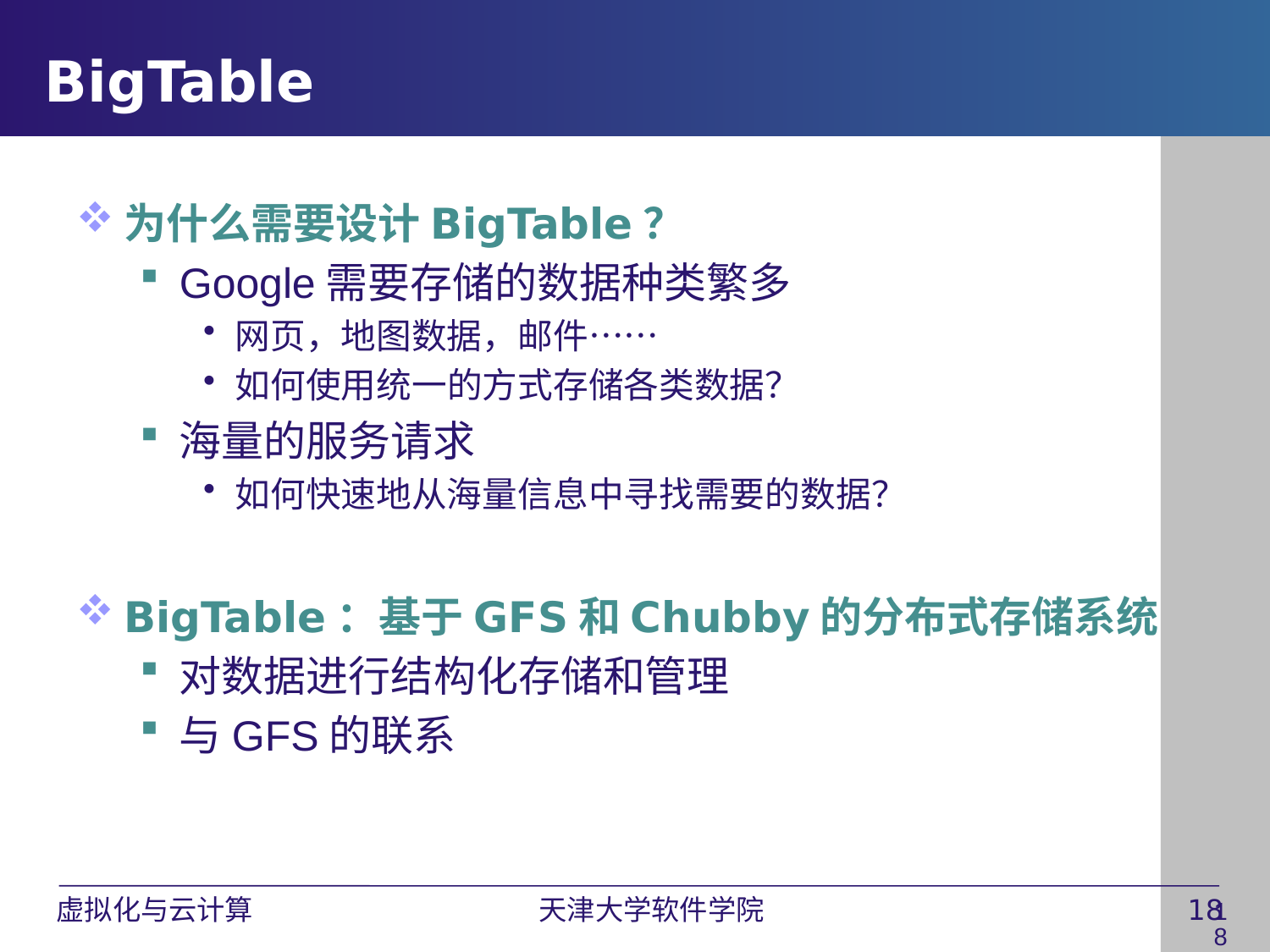

# BigTable
为什么需要设计BigTable？
Google需要存储的数据种类繁多
网页，地图数据，邮件……
如何使用统一的方式存储各类数据？
海量的服务请求
如何快速地从海量信息中寻找需要的数据？

BigTable：基于GFS和Chubby的分布式存储系统
对数据进行结构化存储和管理
与GFS的联系

18